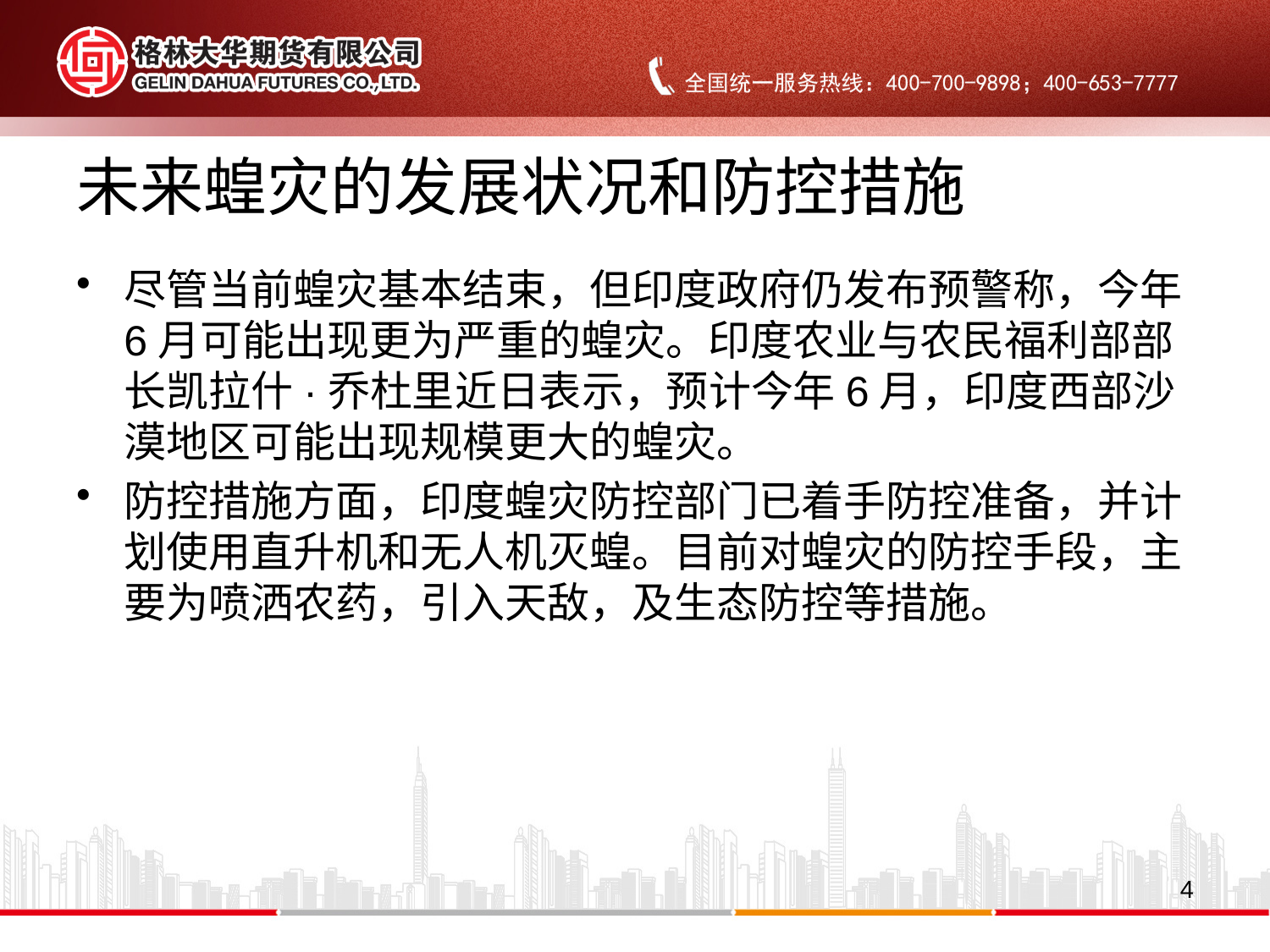

# 未来蝗灾的发展状况和防控措施
尽管当前蝗灾基本结束，但印度政府仍发布预警称，今年6月可能出现更为严重的蝗灾。印度农业与农民福利部部长凯拉什·乔杜里近日表示，预计今年6月，印度西部沙漠地区可能出现规模更大的蝗灾。
防控措施方面，印度蝗灾防控部门已着手防控准备，并计划使用直升机和无人机灭蝗。目前对蝗灾的防控手段，主要为喷洒农药，引入天敌，及生态防控等措施。

4